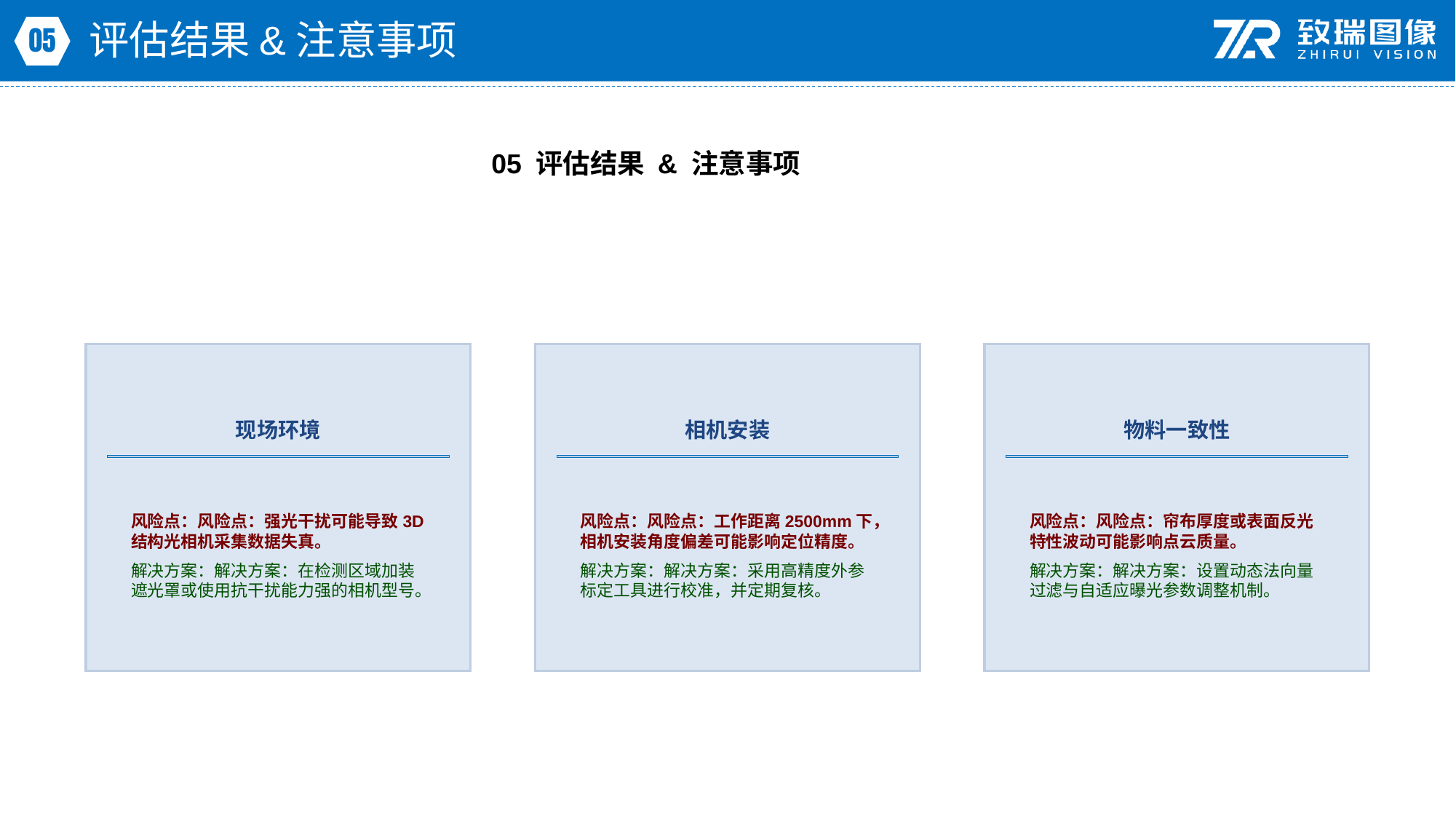

评估结果&注意事项
05

05 评估结果 & 注意事项

现场环境

相机安装

物料一致性

风险点：风险点：强光干扰可能导致3D结构光相机采集数据失真。
解决方案：解决方案：在检测区域加装遮光罩或使用抗干扰能力强的相机型号。

风险点：风险点：工作距离2500mm下，相机安装角度偏差可能影响定位精度。
解决方案：解决方案：采用高精度外参标定工具进行校准，并定期复核。

风险点：风险点：帘布厚度或表面反光特性波动可能影响点云质量。
解决方案：解决方案：设置动态法向量过滤与自适应曝光参数调整机制。